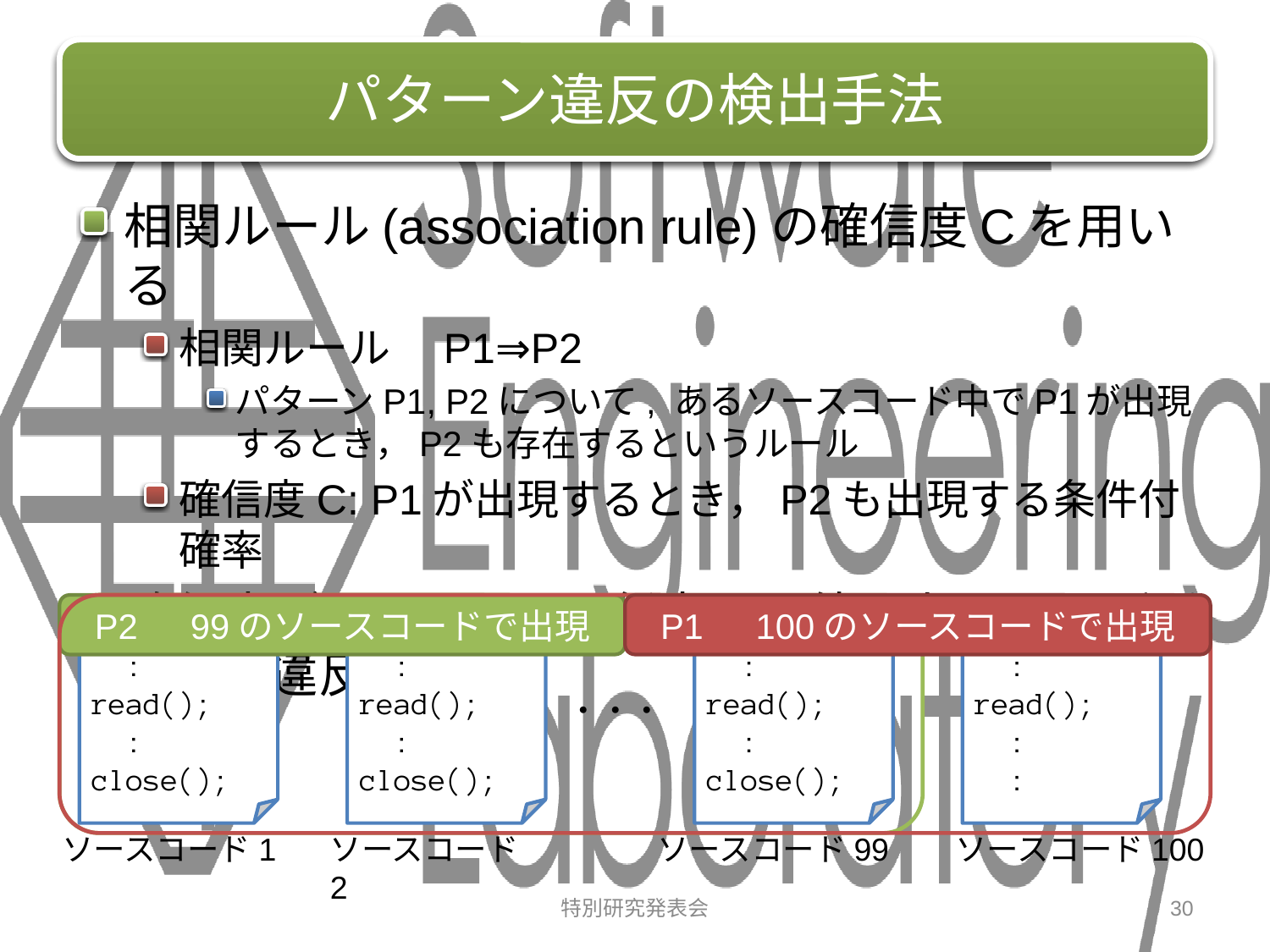

# パターン違反の検出手法
相関ルール(association rule)の確信度Cを用いる
相関ルール　P1⇒P2
パターンP1, P2について, あるソースコード中でP1が出現するとき，P2も存在するというルール
確信度C: P1が出現するとき，P2も出現する条件付確率
確信度が1.0でなく，任意の閾値以上であればパターン違反

P2　99のソースコードで出現

P1　100のソースコードで出現
open();
  :
read();
  :
close();
open();
  :
read();
  :
close();
open();
  :
read();
  :
close();
open();
  :
read();
  :
  :
・・・
ソースコード1
ソースコード2
ソースコード99
ソースコード100
特別研究発表会
30